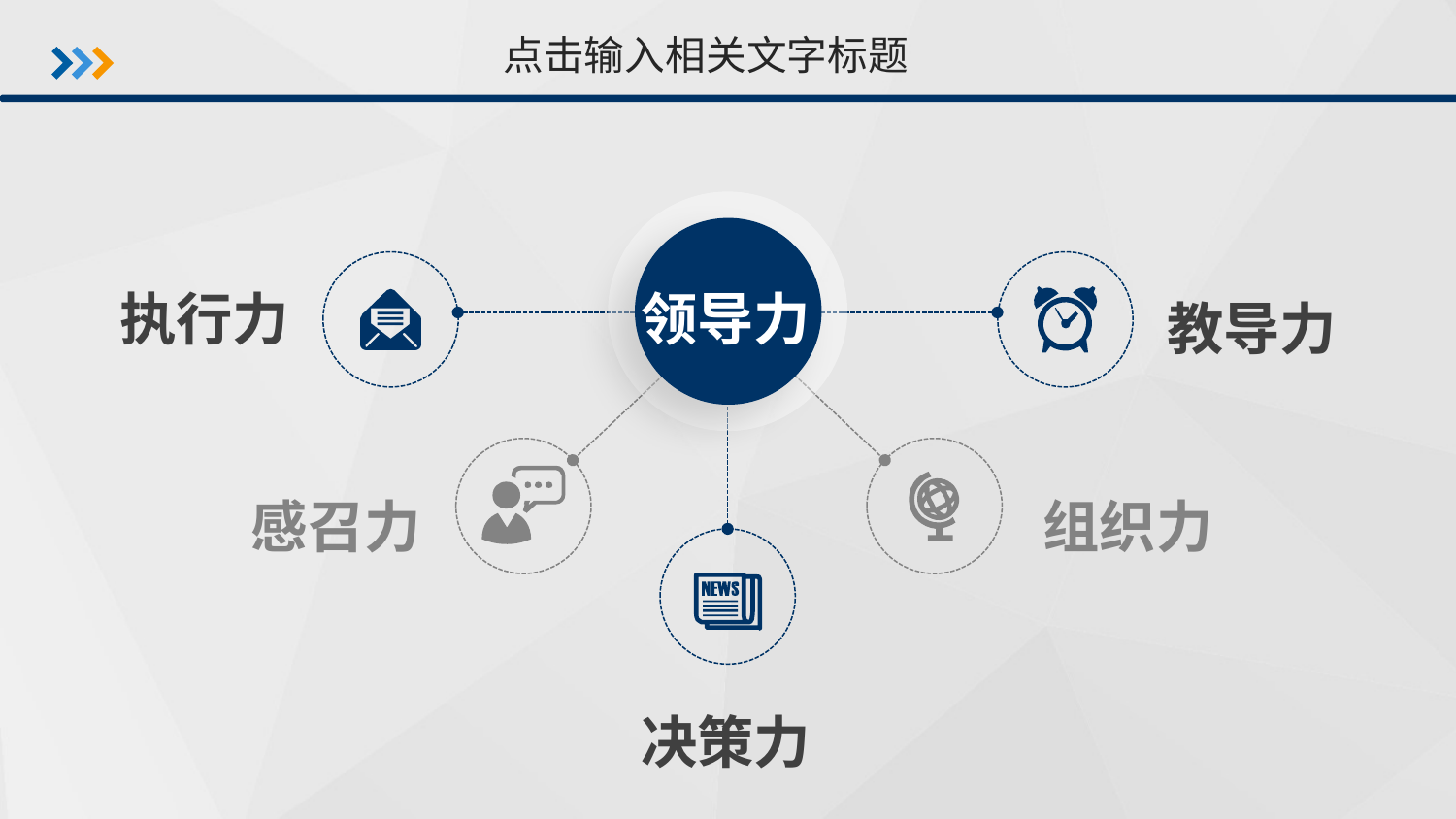

点击输入相关文字标题

领导力

执行力
教导力

感召力
组织力

决策力